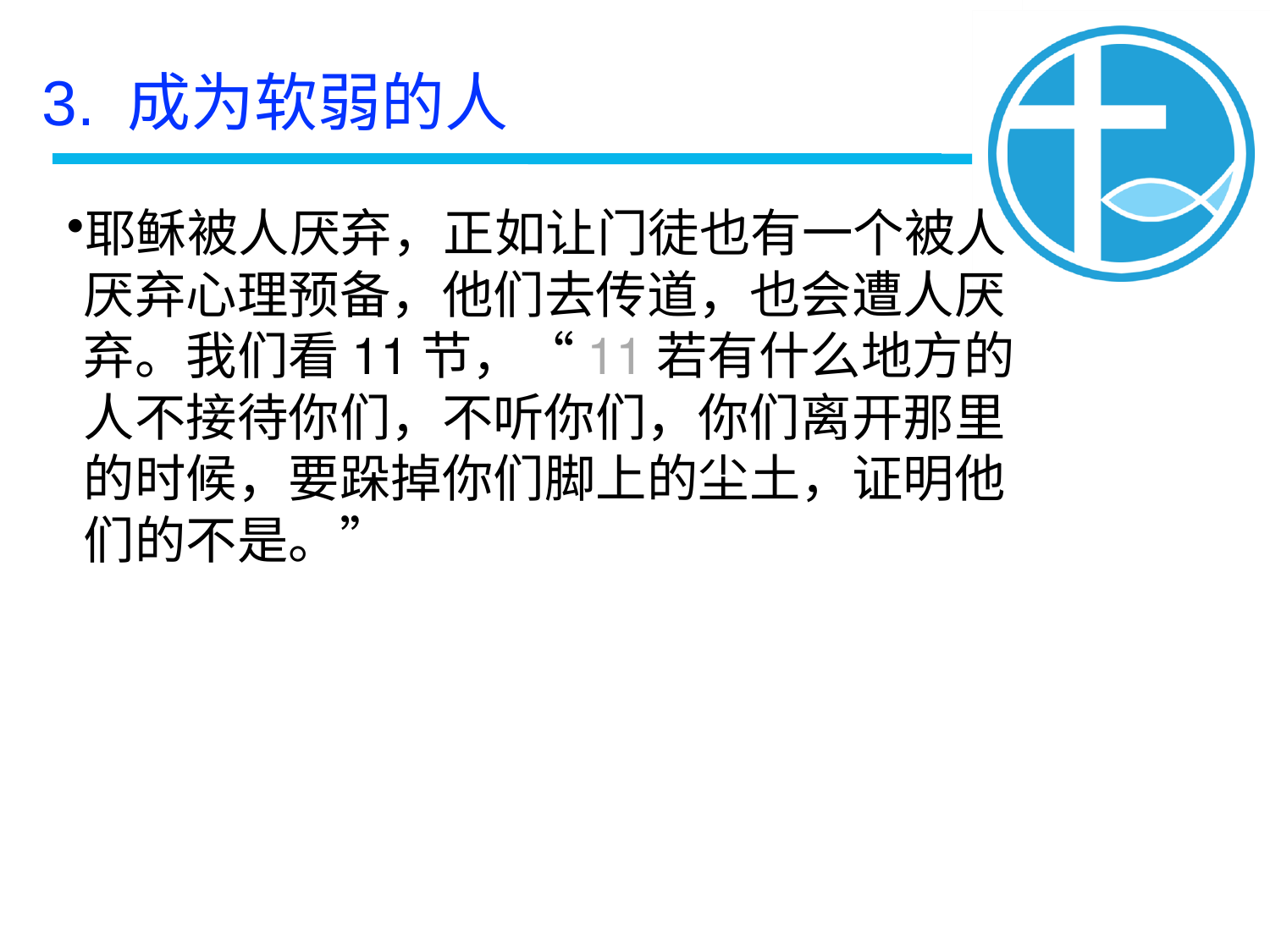

3. 成为软弱的人
耶稣被人厌弃，正如让门徒也有一个被人厌弃心理预备，他们去传道，也会遭人厌弃。我们看11节，“11若有什么地方的人不接待你们，不听你们，你们离开那里的时候，要跺掉你们脚上的尘土，证明他们的不是。”